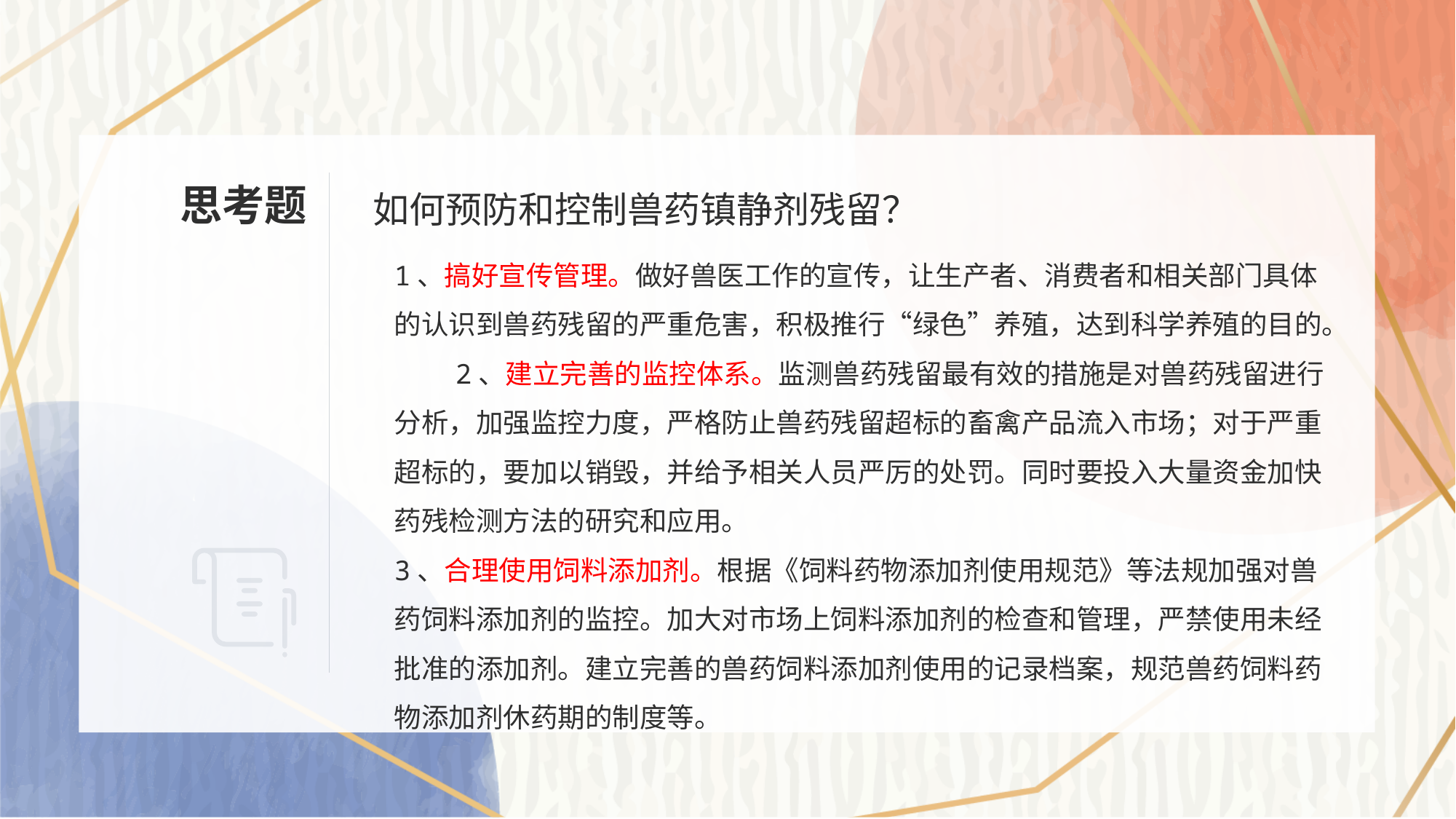

# 思考题
如何预防和控制兽药镇静剂残留？
1、搞好宣传管理。做好兽医工作的宣传，让生产者、消费者和相关部门具体的认识到兽药残留的严重危害，积极推行“绿色”养殖，达到科学养殖的目的。　　2、建立完善的监控体系。监测兽药残留最有效的措施是对兽药残留进行分析，加强监控力度，严格防止兽药残留超标的畜禽产品流入市场；对于严重超标的，要加以销毁，并给予相关人员严厉的处罚。同时要投入大量资金加快药残检测方法的研究和应用。
3、合理使用饲料添加剂。根据《饲料药物添加剂使用规范》等法规加强对兽药饲料添加剂的监控。加大对市场上饲料添加剂的检查和管理，严禁使用未经批准的添加剂。建立完善的兽药饲料添加剂使用的记录档案，规范兽药饲料药物添加剂休药期的制度等。